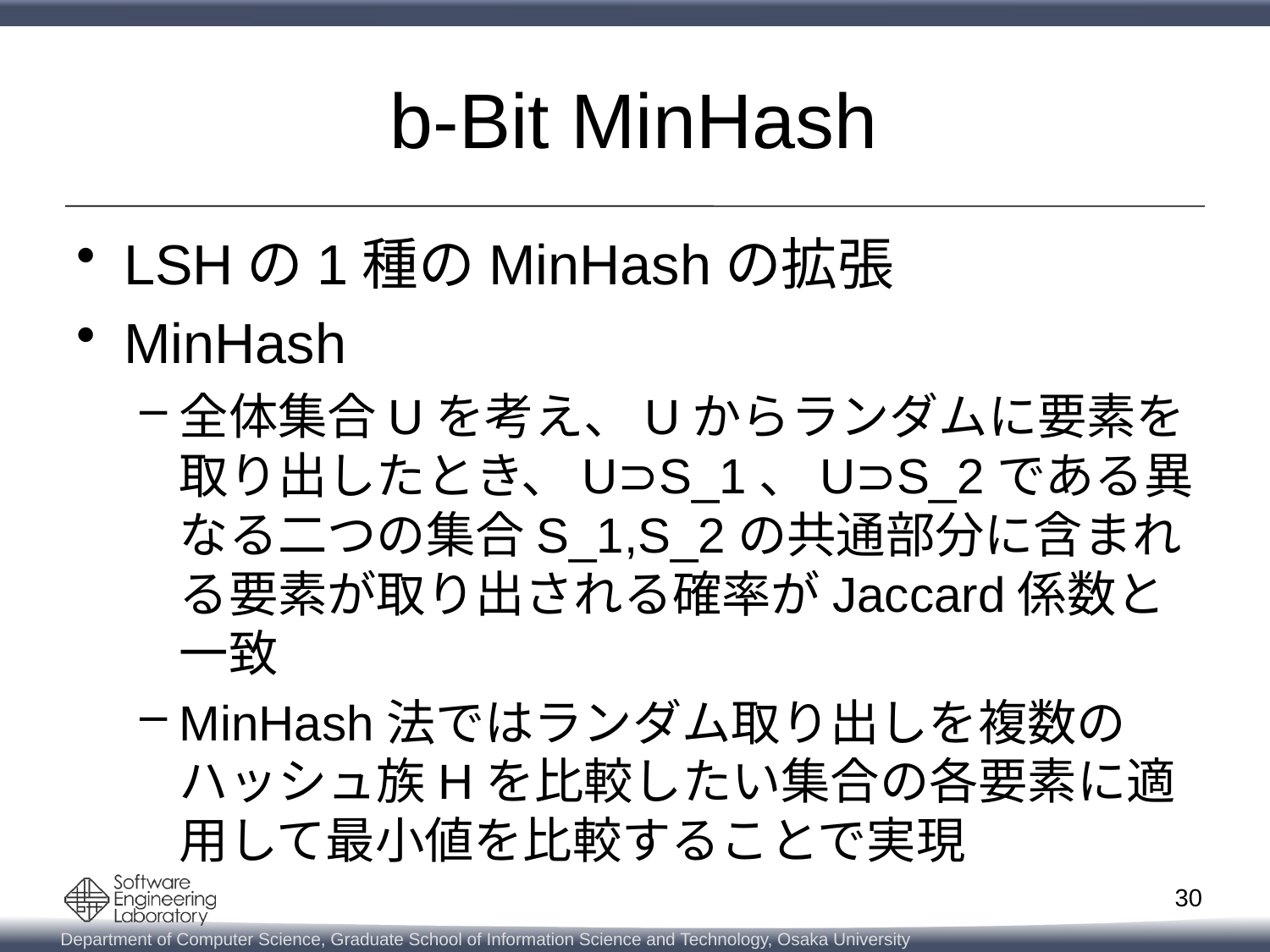

# b-Bit MinHash
LSHの1種のMinHashの拡張
MinHash
全体集合Uを考え、Uからランダムに要素を取り出したとき、U⊃S_1、U⊃S_2である異なる二つの集合S_1,S_2の共通部分に含まれる要素が取り出される確率がJaccard係数と一致
MinHash法ではランダム取り出しを複数のハッシュ族Hを比較したい集合の各要素に適用して最小値を比較することで実現
30